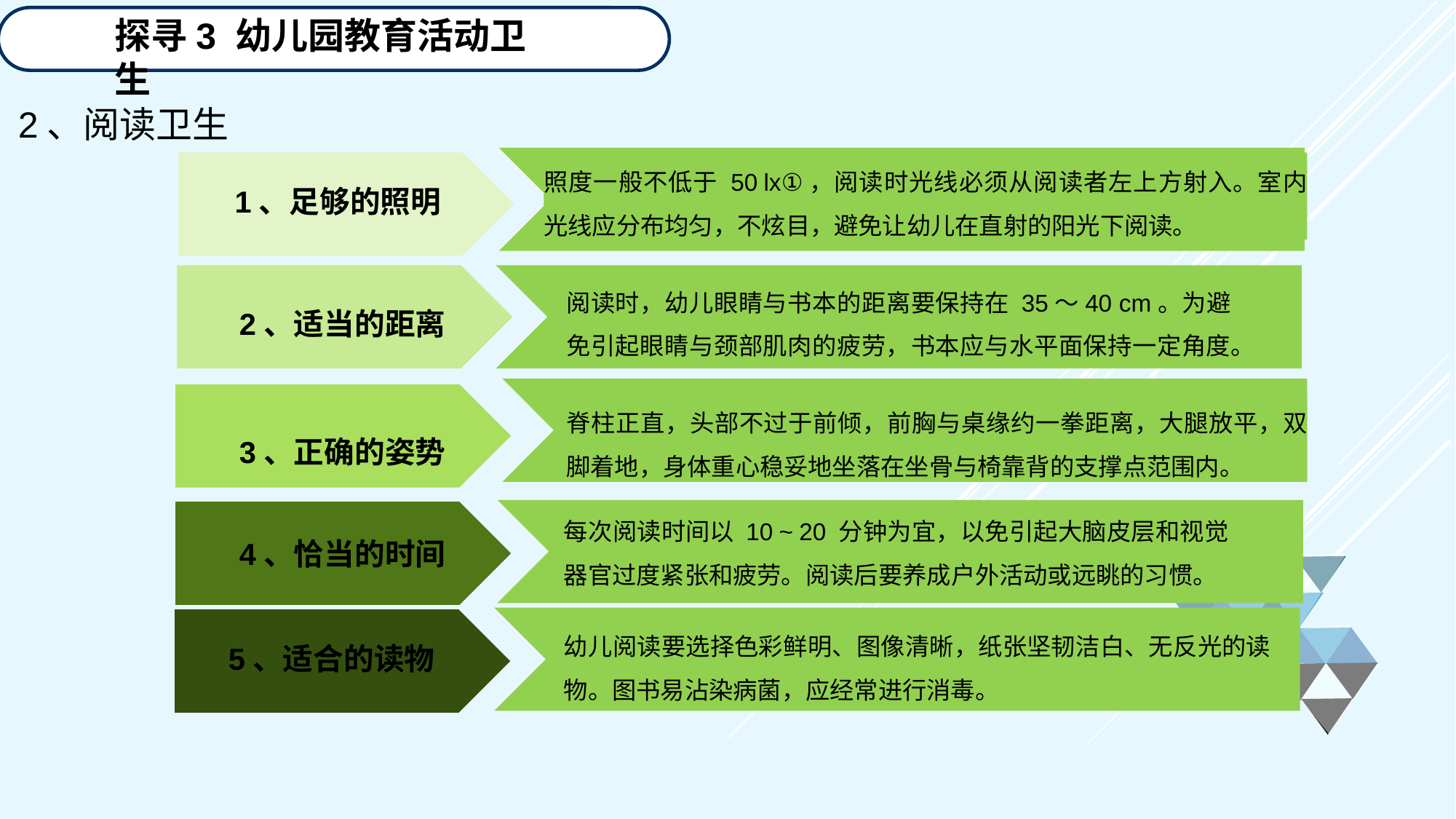

探寻3 幼儿园教育活动卫生
2、阅读卫生

照度一般不低于 50 lx①，阅读时光线必须从阅读者左上方射入。室内光线应分布均匀，不炫目，避免让幼儿在直射的阳光下阅读。

1、足够的照明

阅读时，幼儿眼睛与书本的距离要保持在 35～40 cm。为避免引起眼睛与颈部肌肉的疲劳，书本应与水平面保持一定角度。
2、适当的距离

脊柱正直，头部不过于前倾，前胸与桌缘约一拳距离，大腿放平，双脚着地，身体重心稳妥地坐落在坐骨与椅靠背的支撑点范围内。

3、正确的姿势

每次阅读时间以 10 ~ 20 分钟为宜，以免引起大脑皮层和视觉器官过度紧张和疲劳。阅读后要养成户外活动或远眺的习惯。

4、恰当的时间

幼儿阅读要选择色彩鲜明、图像清晰，纸张坚韧洁白、无反光的读物。图书易沾染病菌，应经常进行消毒。
5、适合的读物
延迟符